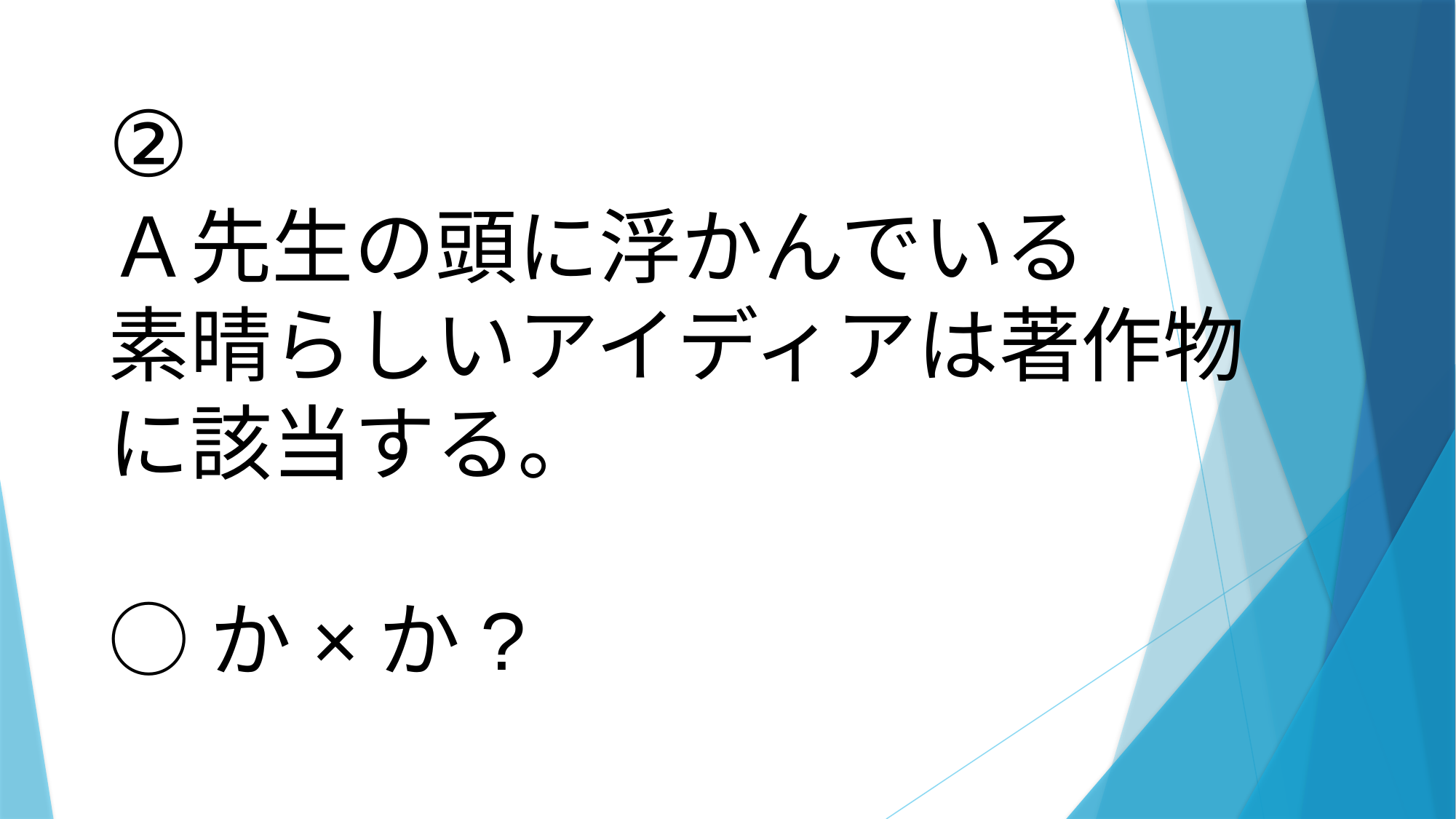

②
Ａ先生の頭に浮かんでいる
素晴らしいアイディアは著作物に該当する。

○か×か?